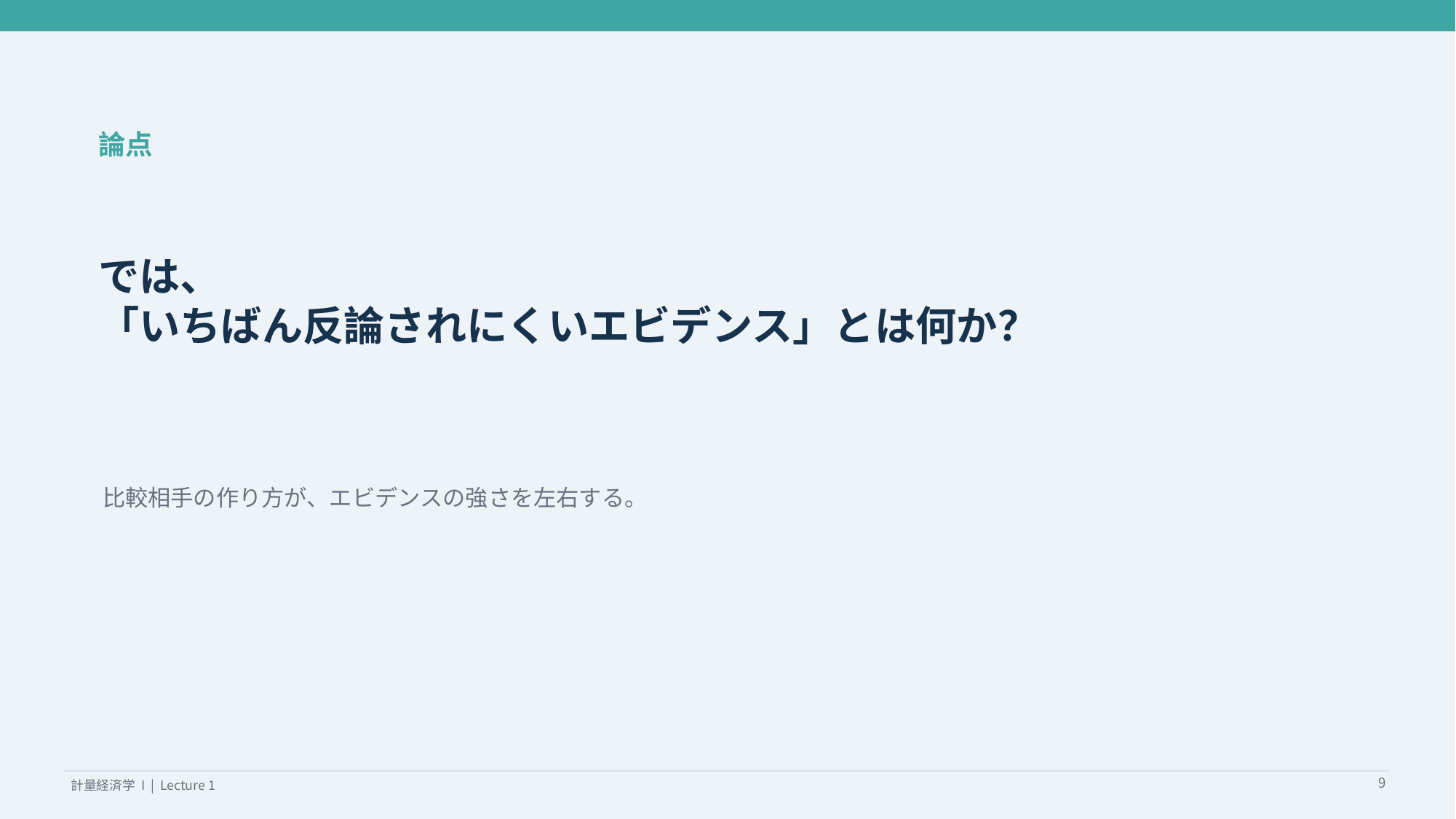

論点
では、
「いちばん反論されにくいエビデンス」とは何か？
比較相手の作り方が、エビデンスの強さを左右する。

9
計量経済学 I  |  Lecture 1